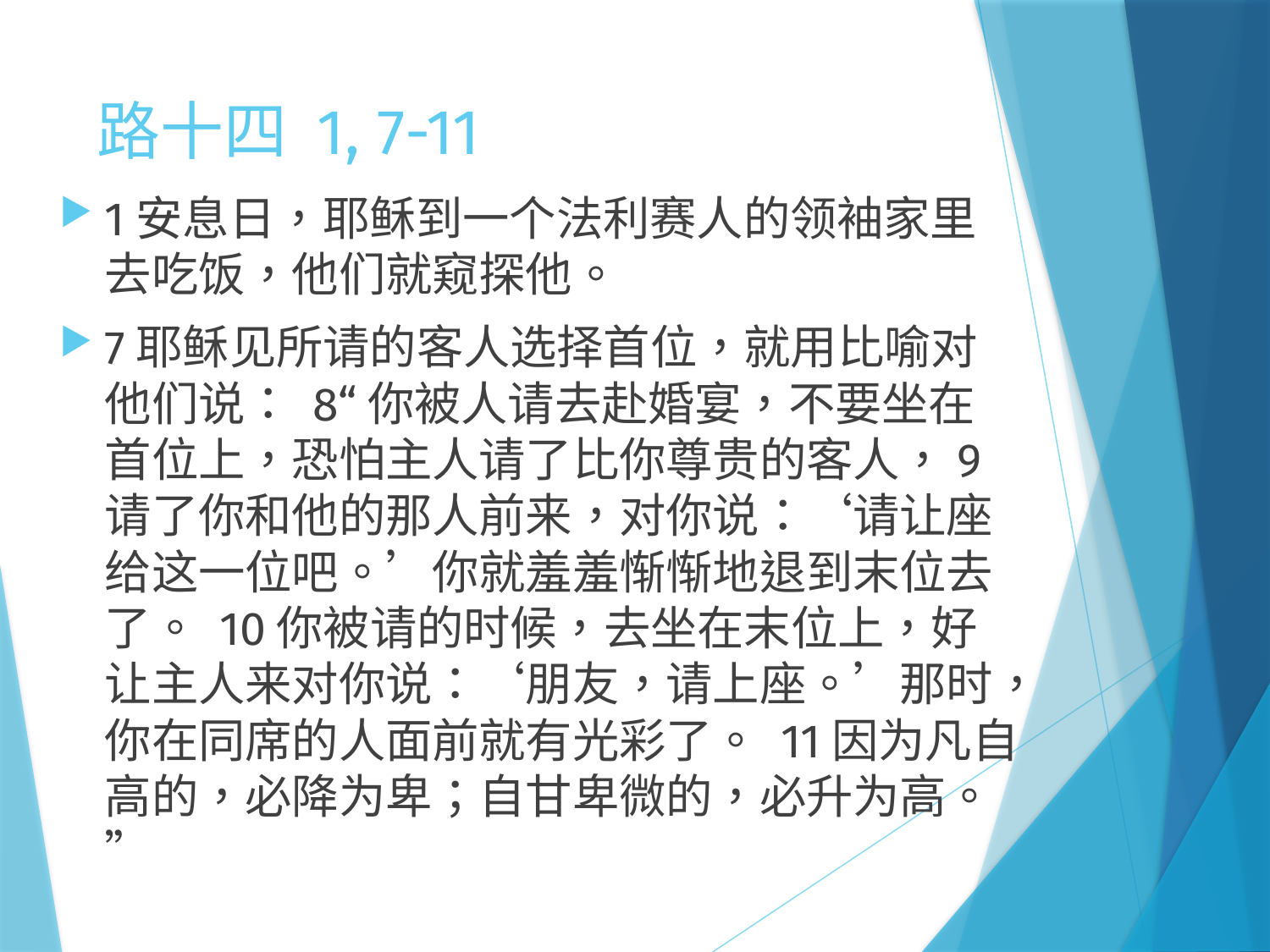

# 路十四 1, 7-11
1安息日，耶稣到一个法利赛人的领袖家里去吃饭，他们就窥探他。
7耶稣见所请的客人选择首位，就用比喻对他们说： 8“你被人请去赴婚宴，不要坐在首位上，恐怕主人请了比你尊贵的客人，9请了你和他的那人前来，对你说：‘请让座给这一位吧。’你就羞羞惭惭地退到末位去了。 10你被请的时候，去坐在末位上，好让主人来对你说：‘朋友，请上座。’那时，你在同席的人面前就有光彩了。 11因为凡自高的，必降为卑；自甘卑微的，必升为高。”